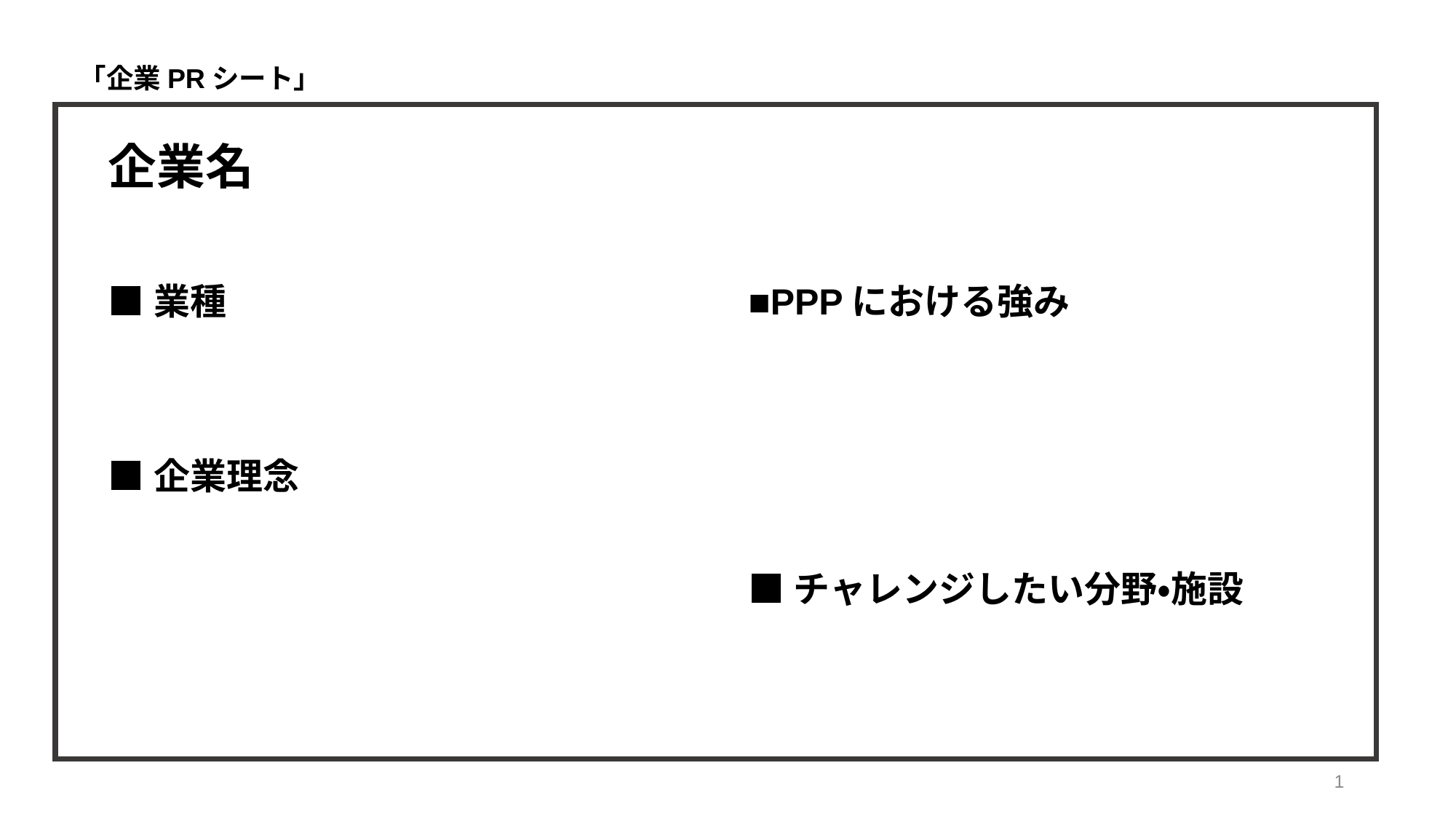

「企業PRシート」

企業名
■PPPにおける強み
■業種
■企業理念
■チャレンジしたい分野・施設
1